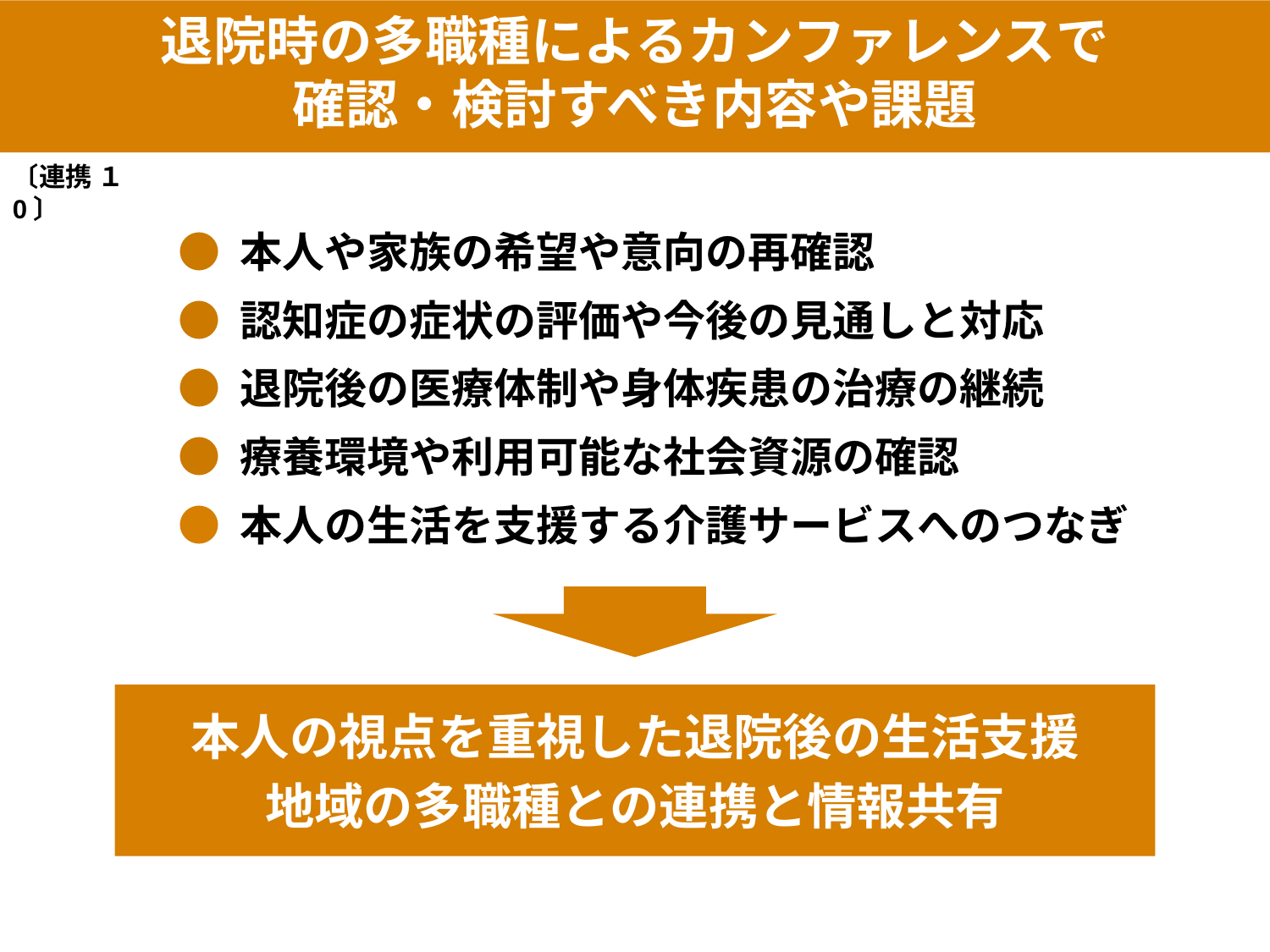

退院時の多職種によるカンファレンスで
確認・検討すべき内容や課題
〔連携 １0〕
● 本人や家族の希望や意向の再確認
● 認知症の症状の評価や今後の見通しと対応
● 退院後の医療体制や身体疾患の治療の継続
● 療養環境や利用可能な社会資源の確認
● 本人の生活を支援する介護サービスへのつなぎ

本人の視点を重視した退院後の生活支援
地域の多職種との連携と情報共有